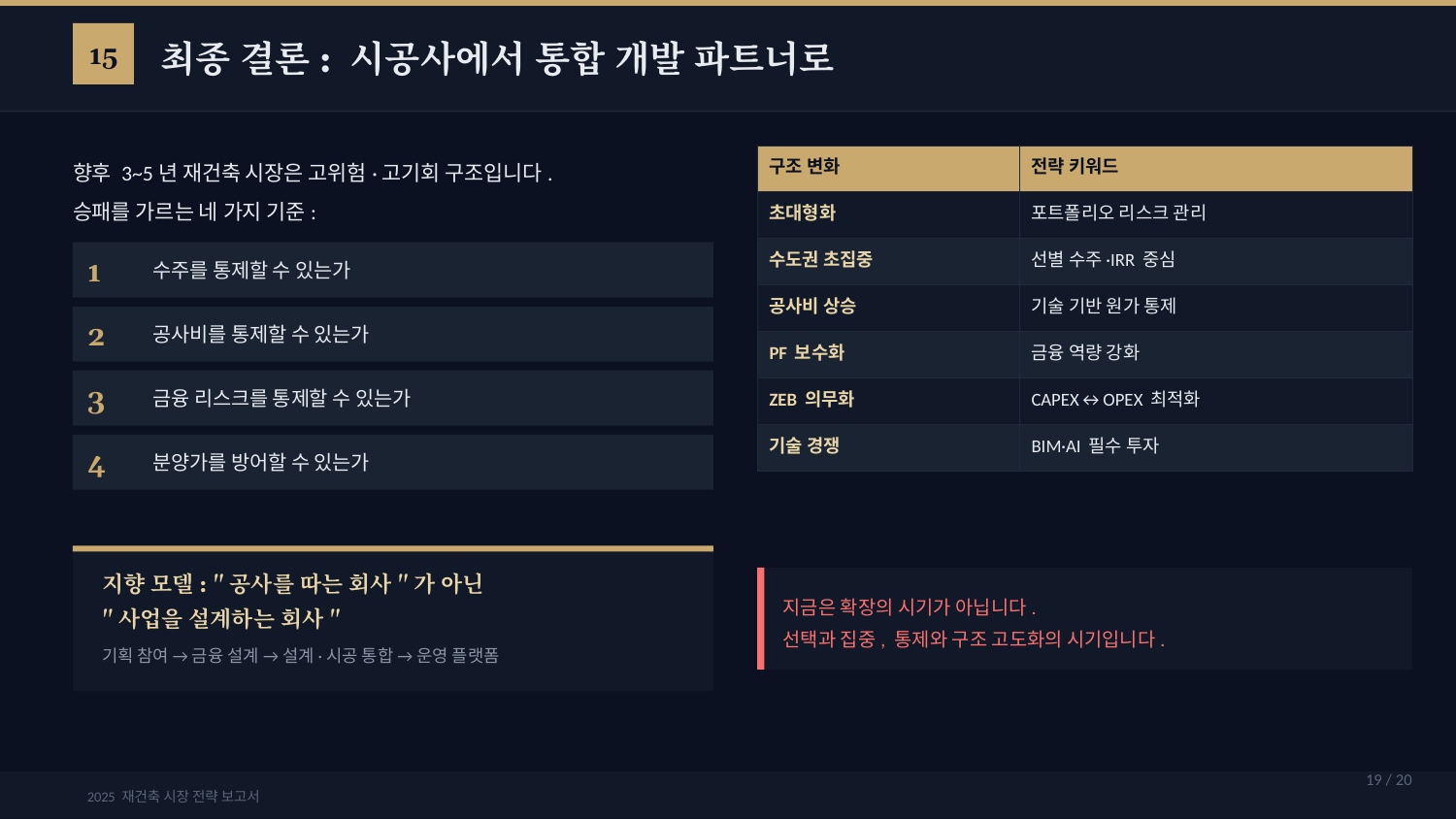

최종 결론: 시공사에서 통합 개발 파트너로

15

향후 3~5년 재건축 시장은 고위험·고기회 구조입니다.
승패를 가르는 네 가지 기준:
| 구조 변화 | 전략 키워드 |
| --- | --- |
| 초대형화 | 포트폴리오 리스크 관리 |
| 수도권 초집중 | 선별 수주·IRR 중심 |
| 공사비 상승 | 기술 기반 원가 통제 |
| PF 보수화 | 금융 역량 강화 |
| ZEB 의무화 | CAPEX↔OPEX 최적화 |
| 기술 경쟁 | BIM·AI 필수 투자 |

1
수주를 통제할 수 있는가

2
공사비를 통제할 수 있는가

3
금융 리스크를 통제할 수 있는가

4
분양가를 방어할 수 있는가

지향 모델: "공사를 따는 회사"가 아닌
"사업을 설계하는 회사"

지금은 확장의 시기가 아닙니다.
선택과 집중, 통제와 구조 고도화의 시기입니다.
기획 참여 → 금융 설계 → 설계·시공 통합 → 운영 플랫폼
19 / 20

2025 재건축 시장 전략 보고서